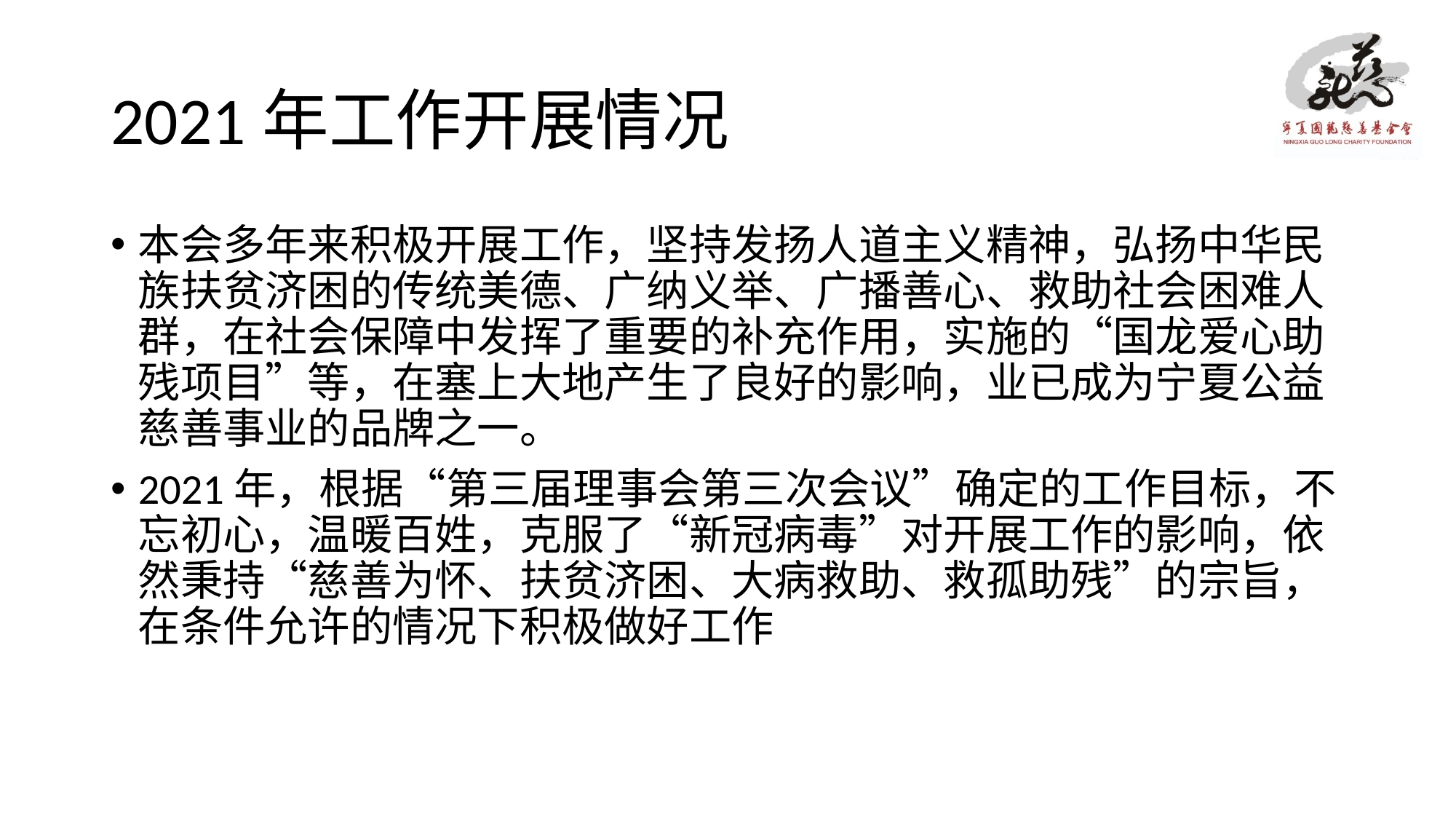

# 2021年工作开展情况
本会多年来积极开展工作，坚持发扬人道主义精神，弘扬中华民族扶贫济困的传统美德、广纳义举、广播善心、救助社会困难人群，在社会保障中发挥了重要的补充作用，实施的“国龙爱心助残项目”等，在塞上大地产生了良好的影响，业已成为宁夏公益慈善事业的品牌之一。
2021年，根据“第三届理事会第三次会议”确定的工作目标，不忘初心，温暖百姓，克服了“新冠病毒”对开展工作的影响，依然秉持“慈善为怀、扶贫济困、大病救助、救孤助残”的宗旨，在条件允许的情况下积极做好工作